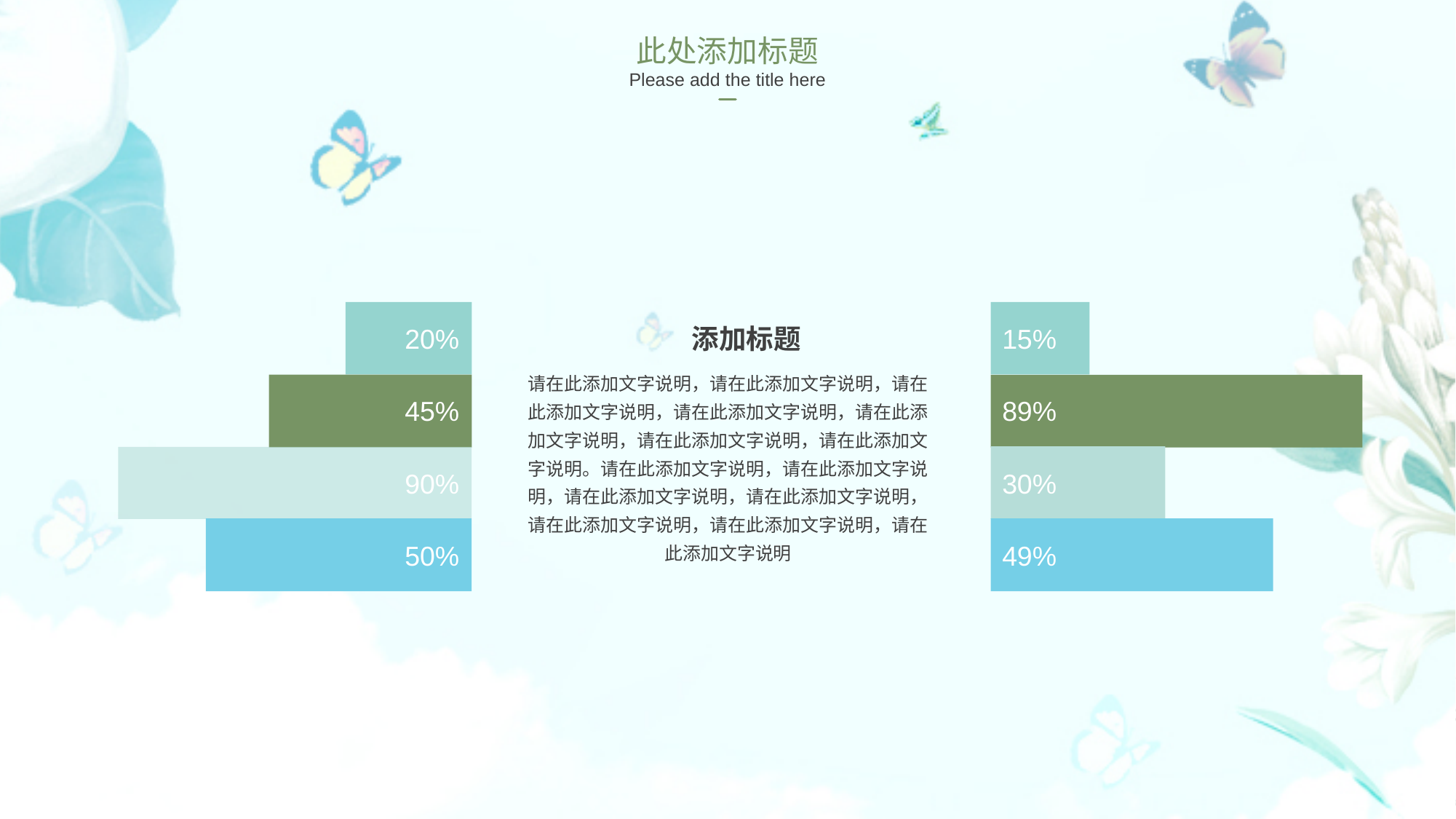

此处添加标题
Please add the title here

20%
添加标题
15%
请在此添加文字说明，请在此添加文字说明，请在此添加文字说明，请在此添加文字说明，请在此添加文字说明，请在此添加文字说明，请在此添加文字说明。请在此添加文字说明，请在此添加文字说明，请在此添加文字说明，请在此添加文字说明，请在此添加文字说明，请在此添加文字说明，请在此添加文字说明

45%
89%

90%
30%

50%
49%